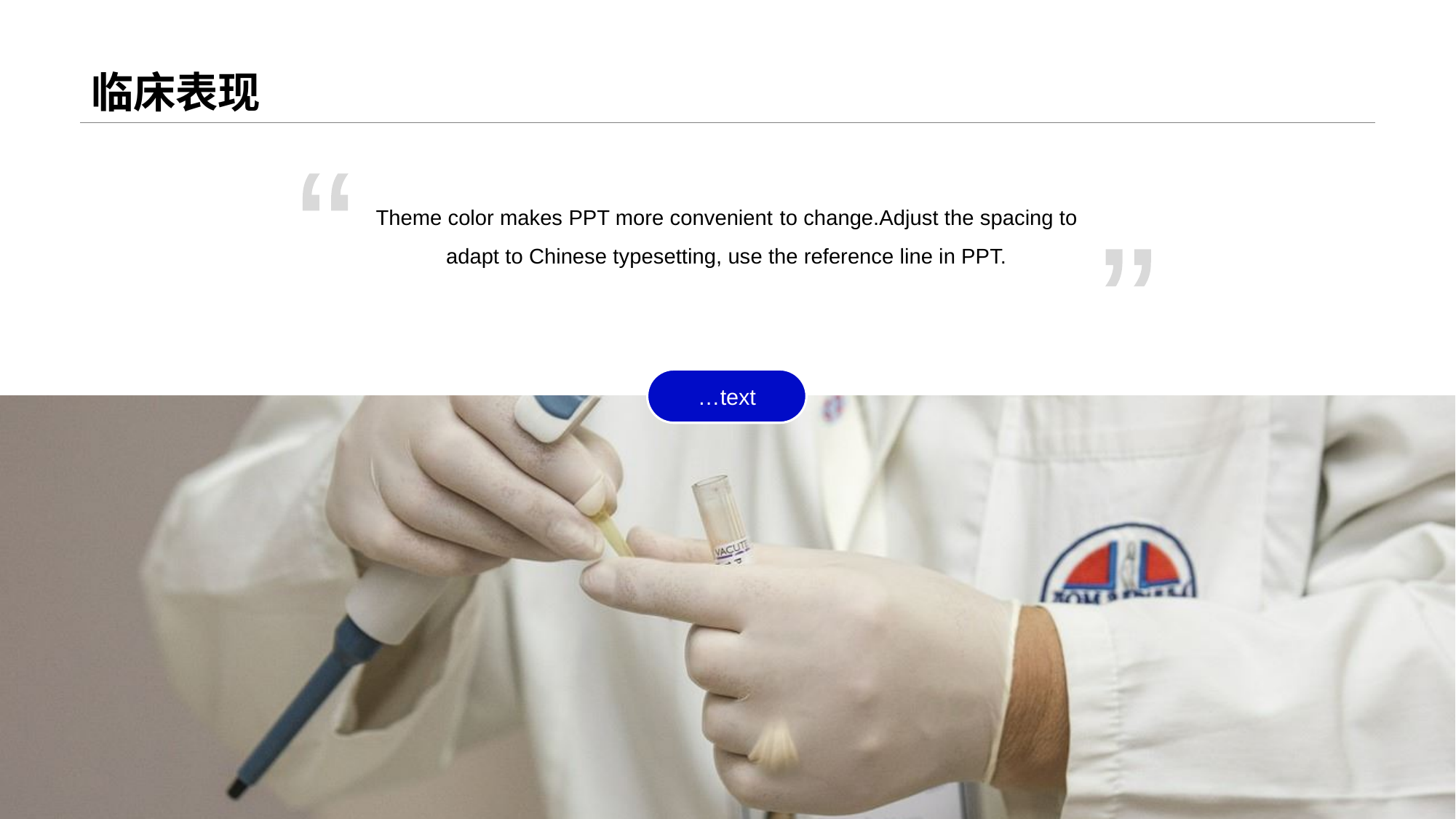

# 临床表现
Theme color makes PPT more convenient  to change.Adjust the spacing to adapt to Chinese typesetting, use the reference line in PPT.
“
“
… text

请在插入菜单—页眉和页脚中修改此文本
4